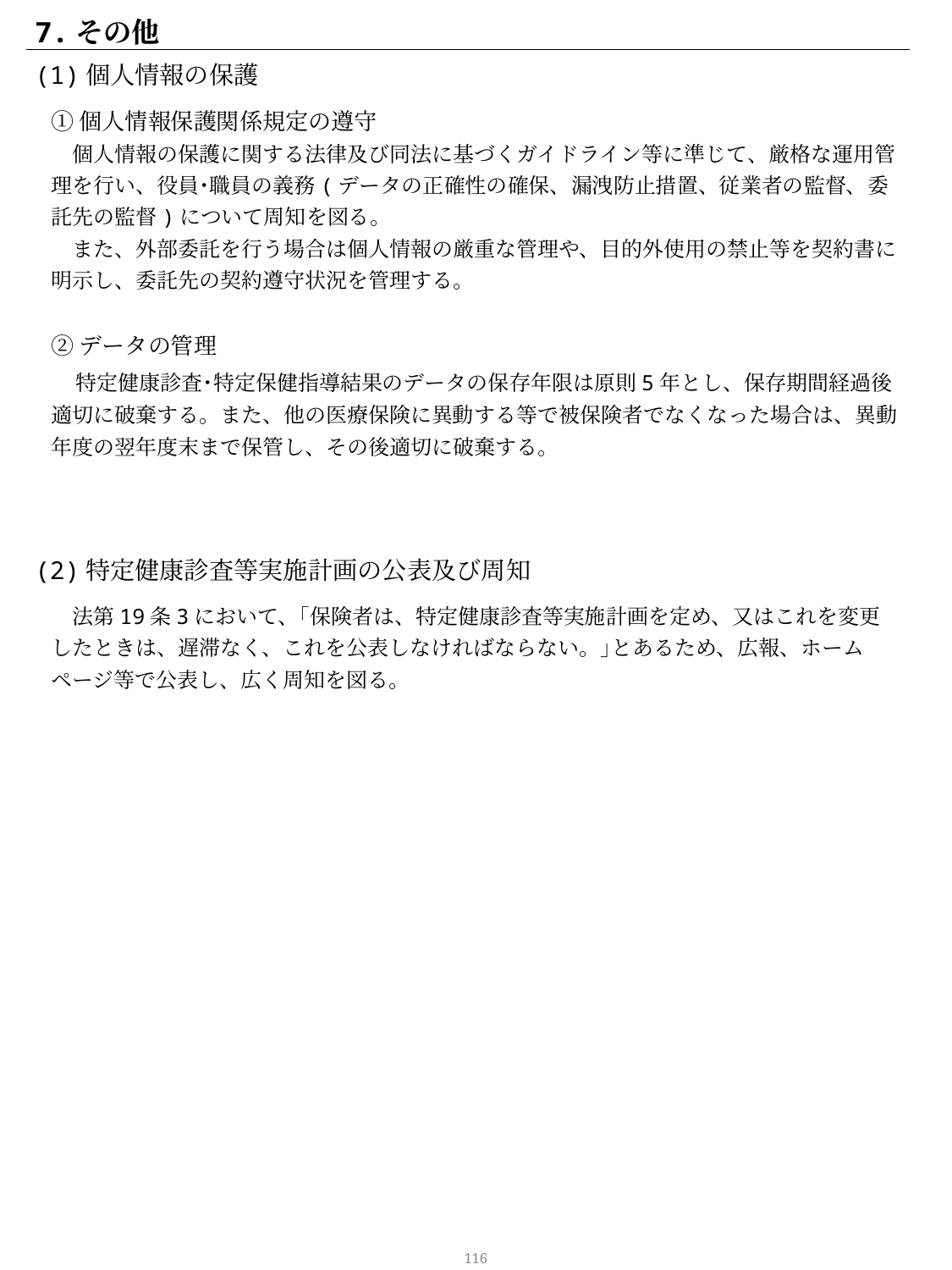

7.その他
(1)個人情報の保護
①個人情報保護関係規定の遵守
　個人情報の保護に関する法律及び同法に基づくガイドライン等に準じて、厳格な運用管理を行い、役員･職員の義務(データの正確性の確保、漏洩防止措置、従業者の監督、委託先の監督)について周知を図る。
　また、外部委託を行う場合は個人情報の厳重な管理や、目的外使用の禁止等を契約書に明示し、委託先の契約遵守状況を管理する。

②データの管理
　特定健康診査･特定保健指導結果のデータの保存年限は原則5年とし、保存期間経過後適切に破棄する。また、他の医療保険に異動する等で被保険者でなくなった場合は、異動年度の翌年度末まで保管し、その後適切に破棄する。

(2)特定健康診査等実施計画の公表及び周知
　法第19条3において、｢保険者は、特定健康診査等実施計画を定め、又はこれを変更したときは、遅滞なく、これを公表しなければならない。｣とあるため、広報、ホームページ等で公表し、広く周知を図る。
116